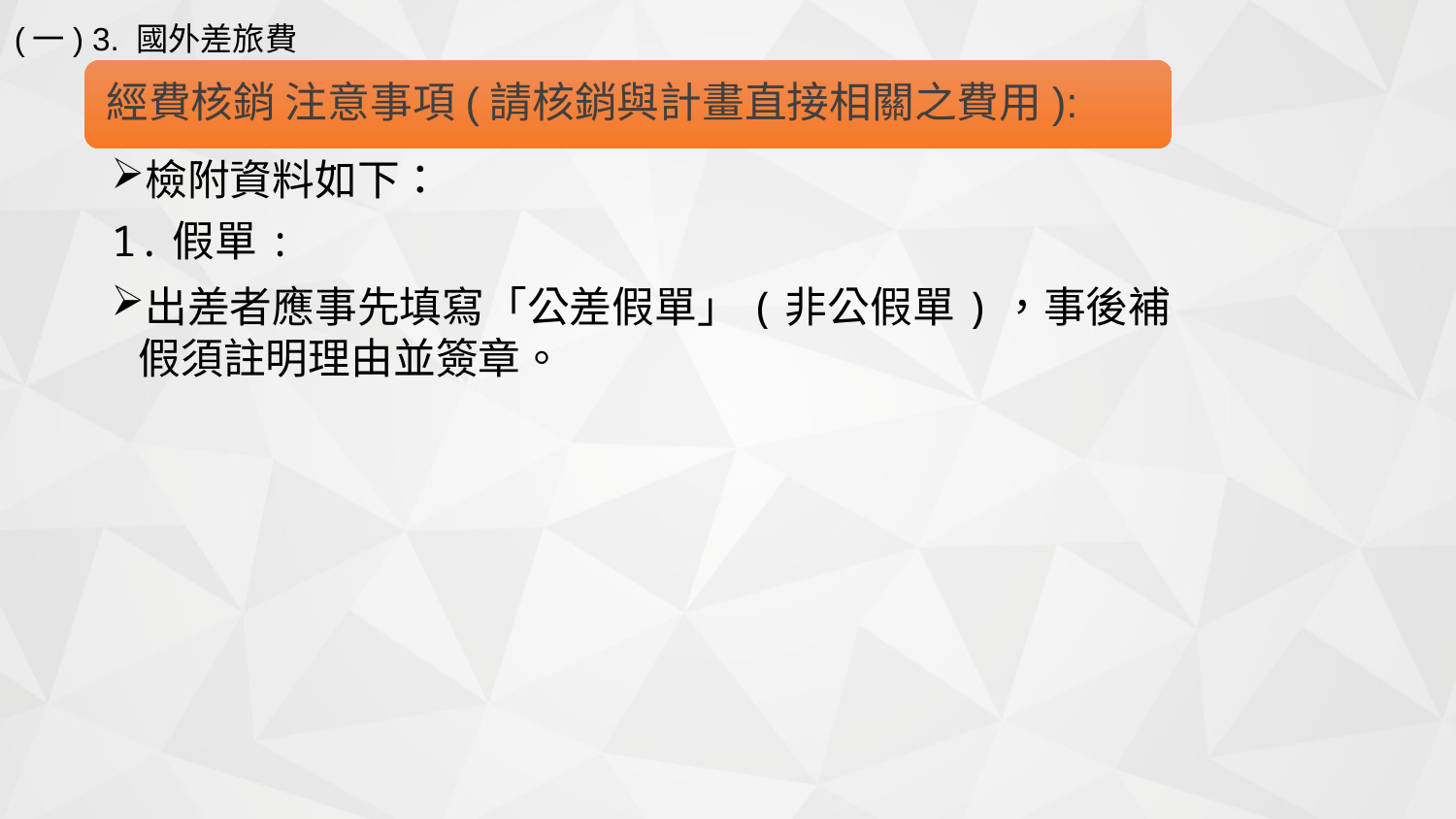

(一) 3. 國外差旅費

經費核銷 注意事項(請核銷與計畫直接相關之費用):

檢附資料如下：
1.假單:
出差者應事先填寫「公差假單」(非公假單)，事後補假須註明理由並簽章。